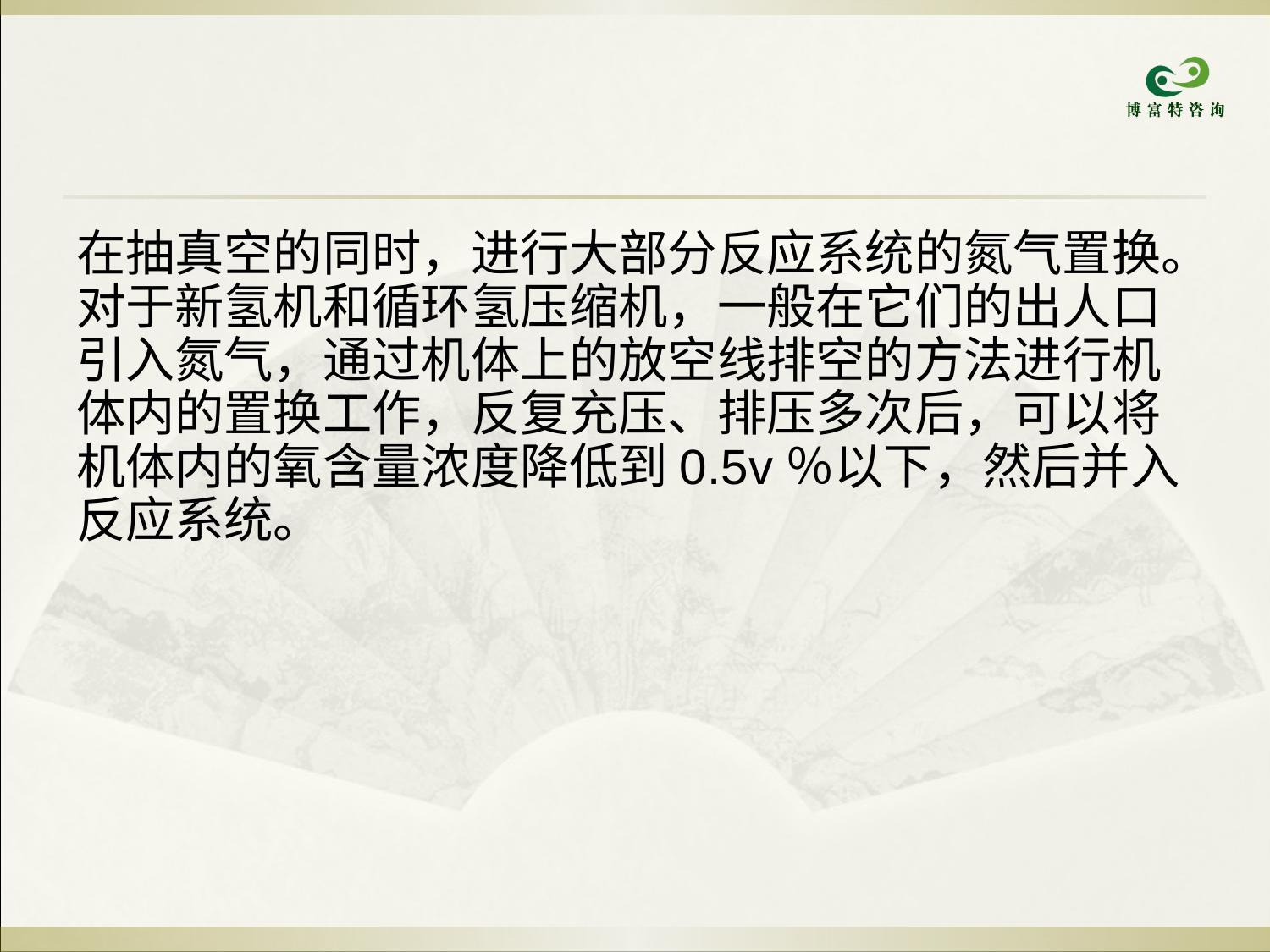

在抽真空的同时，进行大部分反应系统的氮气置换。对于新氢机和循环氢压缩机，一般在它们的出人口引入氮气，通过机体上的放空线排空的方法进行机体内的置换工作，反复充压、排压多次后，可以将机体内的氧含量浓度降低到0.5v％以下，然后并入反应系统。